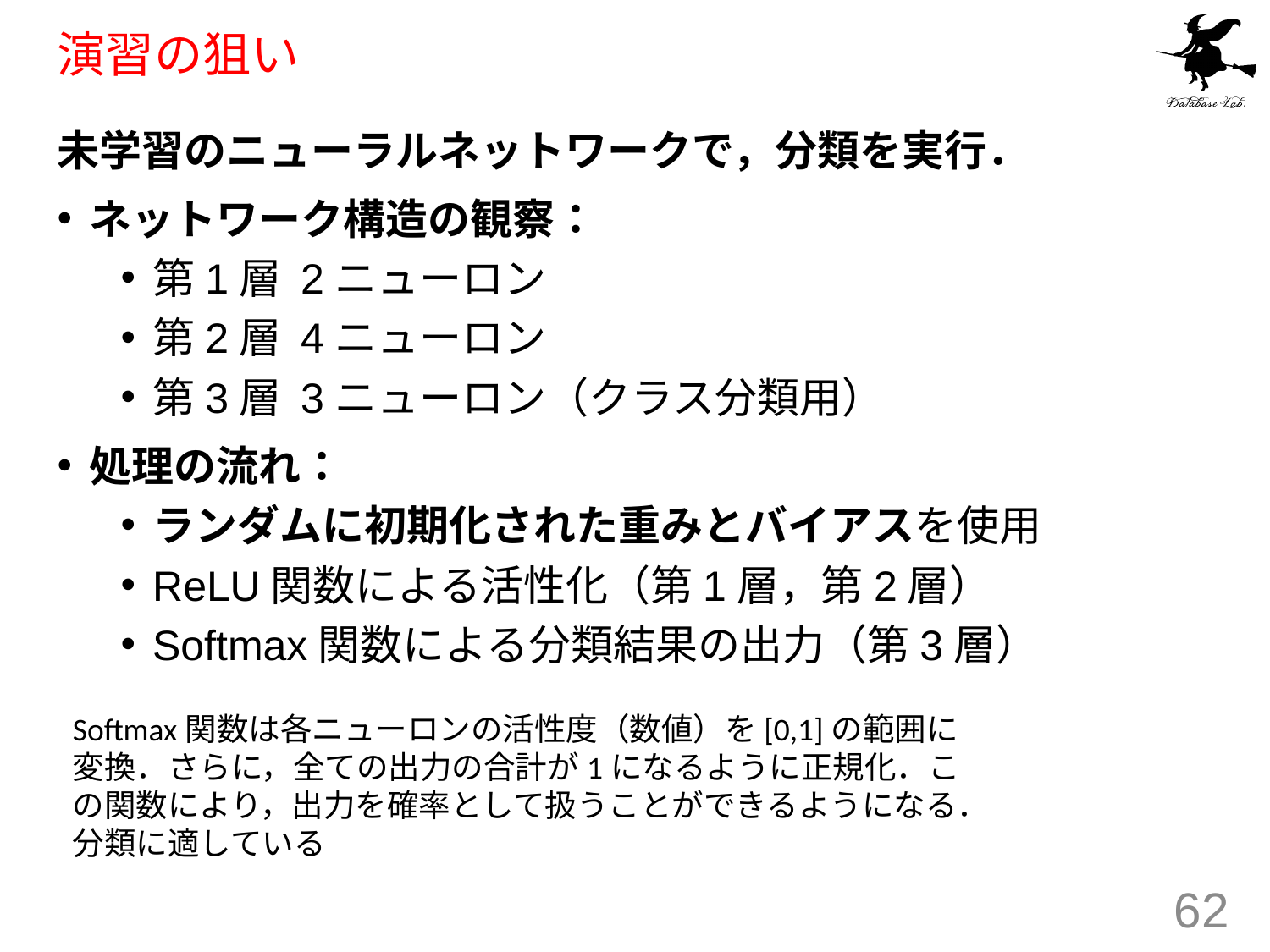

# 演習の狙い
未学習のニューラルネットワークで，分類を実行．
ネットワーク構造の観察：
第1層 2ニューロン
第2層 4ニューロン
第3層 3ニューロン（クラス分類用）
処理の流れ：
ランダムに初期化された重みとバイアスを使用
ReLU関数による活性化（第1層，第2層）
Softmax関数による分類結果の出力（第3層）
Softmax関数は各ニューロンの活性度（数値）を[0,1]の範囲に変換．さらに，全ての出力の合計が1になるように正規化．この関数により，出力を確率として扱うことができるようになる．分類に適している
62